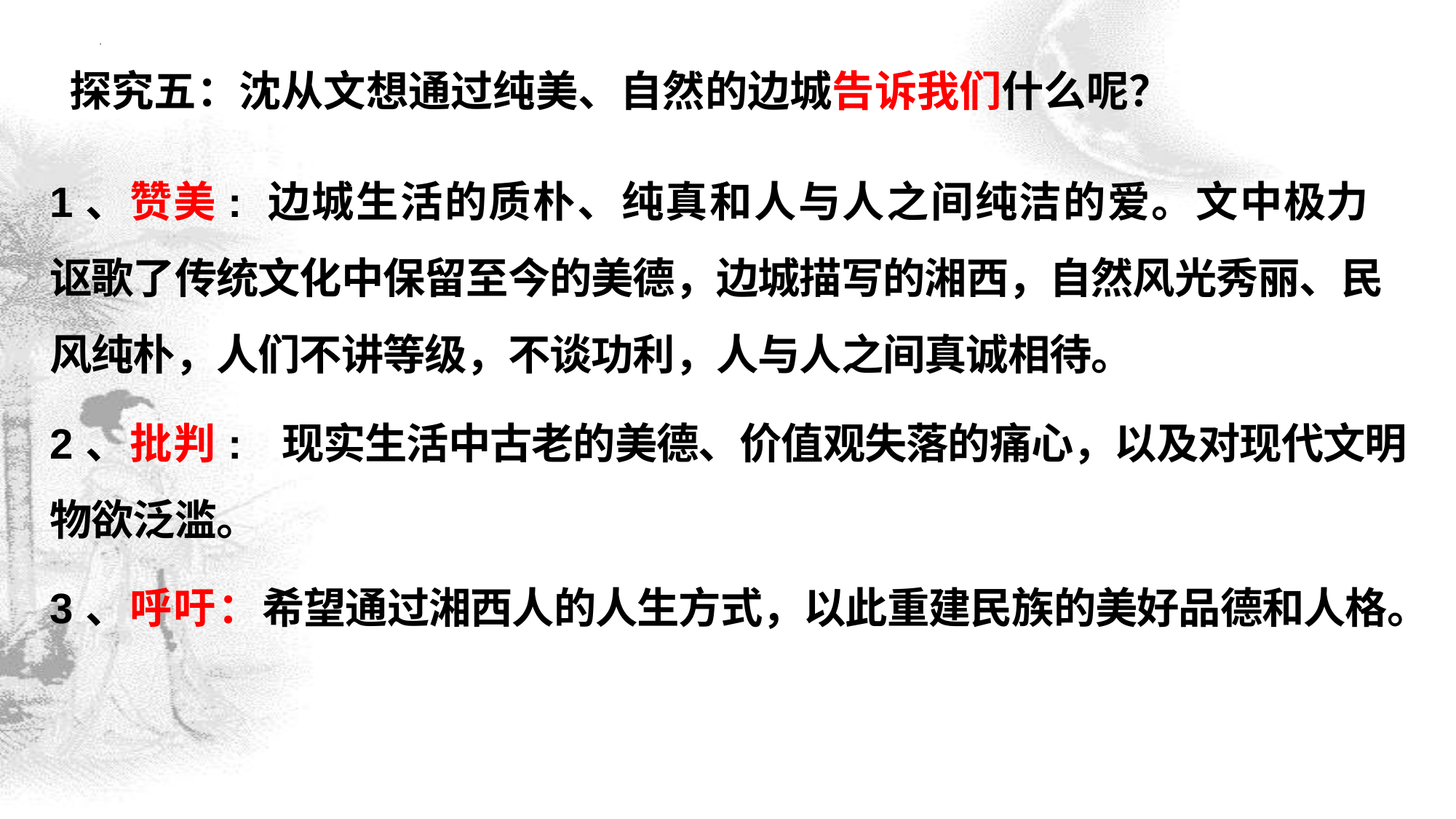

探究五：沈从文想通过纯美、自然的边城告诉我们什么呢？
1、赞美: 边城生活的质朴、纯真和人与人之间纯洁的爱。文中极力讴歌了传统文化中保留至今的美德，边城描写的湘西，自然风光秀丽、民风纯朴，人们不讲等级，不谈功利，人与人之间真诚相待。
2、批判:  现实生活中古老的美德、价值观失落的痛心，以及对现代文明物欲泛滥。
3、呼吁：希望通过湘西人的人生方式，以此重建民族的美好品德和人格。